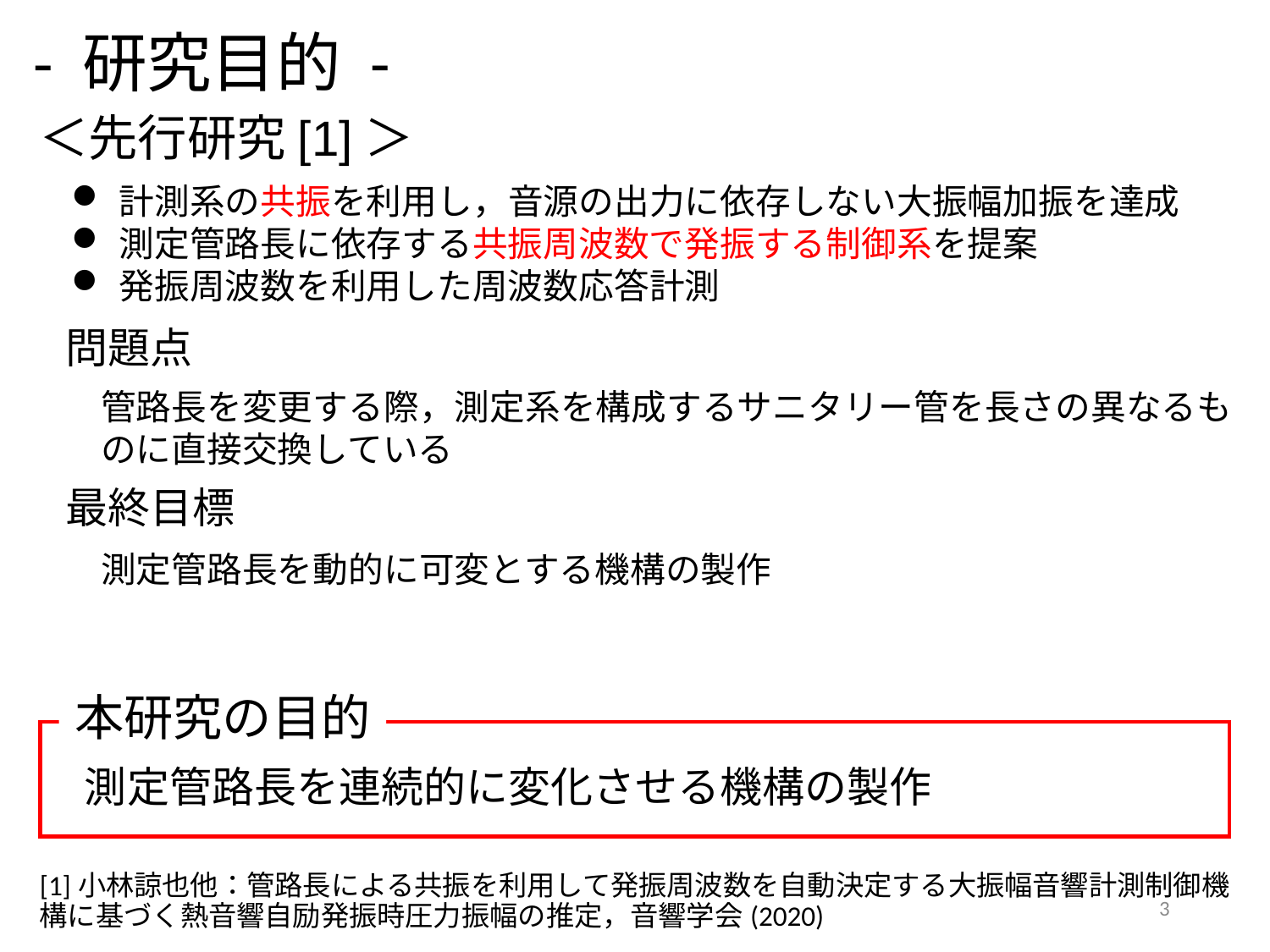

# - 研究目的 -
＜先行研究[1]＞
計測系の共振を利用し，音源の出力に依存しない大振幅加振を達成
測定管路長に依存する共振周波数で発振する制御系を提案
発振周波数を利用した周波数応答計測
問題点
管路長を変更する際，測定系を構成するサニタリー管を長さの異なるものに直接交換している
最終目標
測定管路長を動的に可変とする機構の製作
本研究の目的

測定管路長を連続的に変化させる機構の製作
[1]小林諒也他：管路長による共振を利用して発振周波数を自動決定する大振幅音響計測制御機構に基づく熱音響自励発振時圧力振幅の推定，音響学会(2020)
3